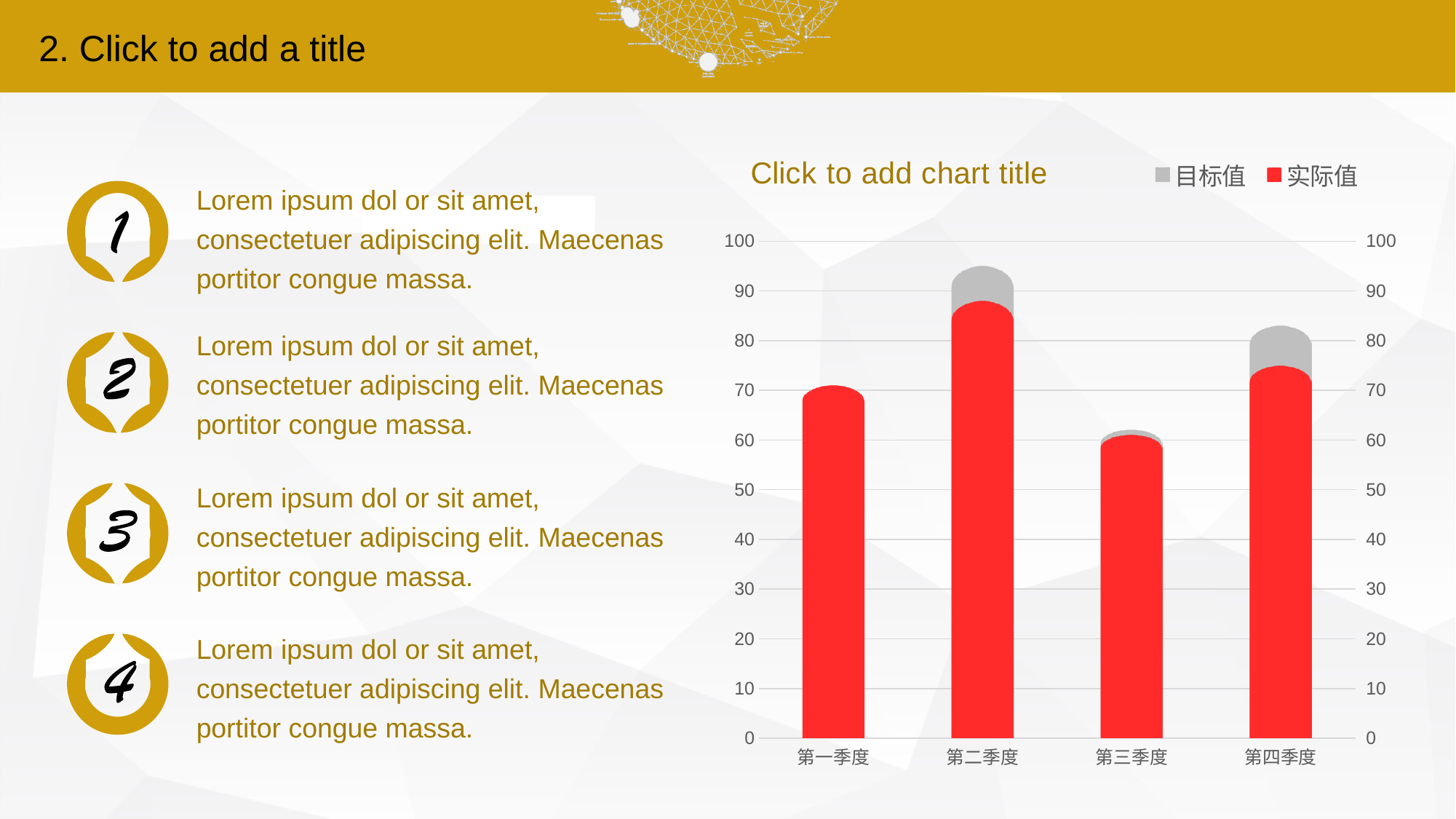

2. Click to add a title

### Chart

| Category | 目标值 | 实际值 |
|---|---|---|
| 第一季度 | 68.0 | 71.0 |
| 第二季度 | 95.0 | 88.0 |
| 第三季度 | 62.0 | 61.0 |
| 第四季度 | 83.0 | 75.0 |
Lorem ipsum dol or sit amet, consectetuer adipiscing elit. Maecenas portitor congue massa.

Lorem ipsum dol or sit amet, consectetuer adipiscing elit. Maecenas portitor congue massa.

Lorem ipsum dol or sit amet, consectetuer adipiscing elit. Maecenas portitor congue massa.

Lorem ipsum dol or sit amet, consectetuer adipiscing elit. Maecenas portitor congue massa.